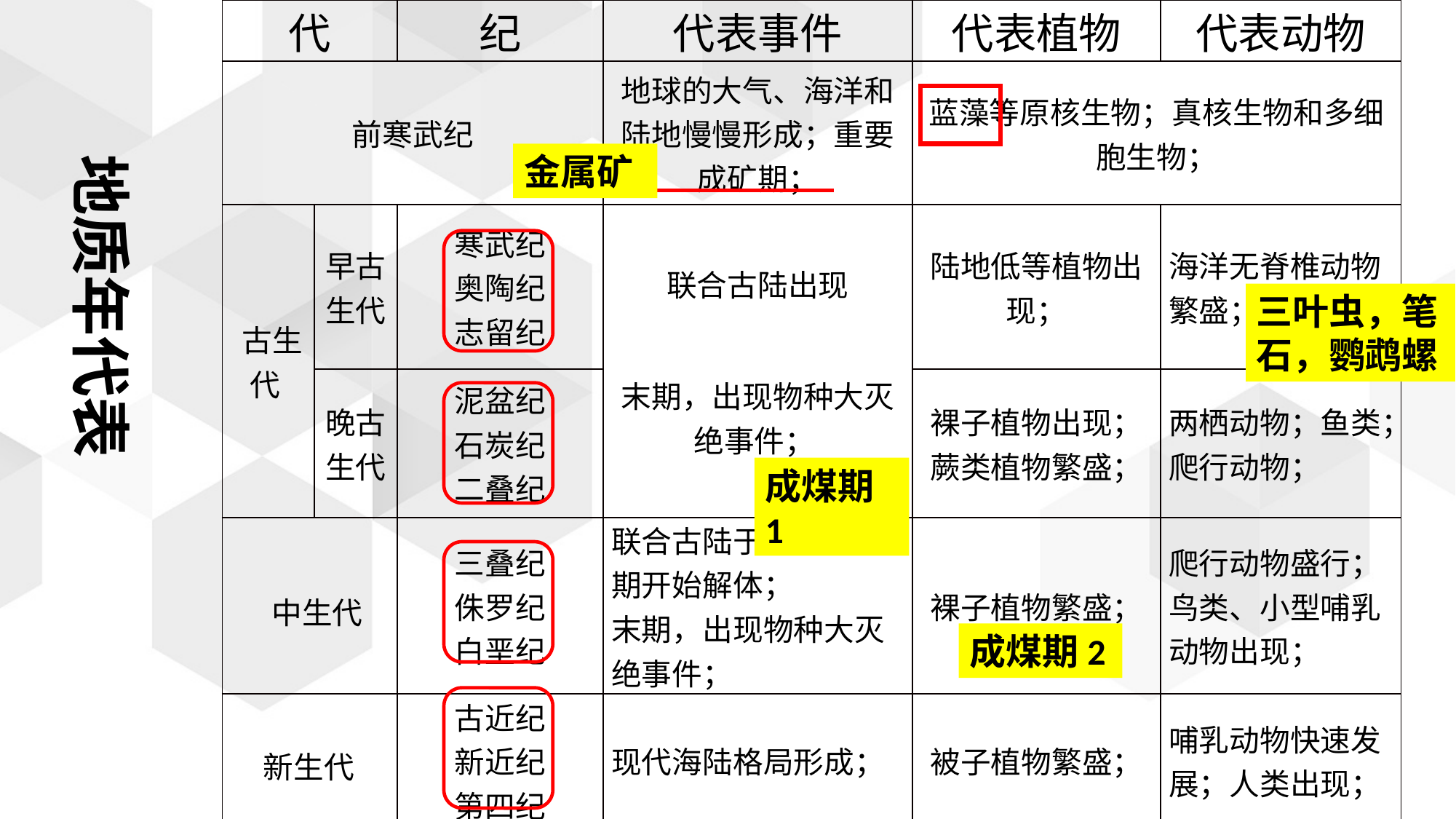

| 代 |  | 纪 | 代表事件 | 代表植物 | 代表动物 |
| --- | --- | --- | --- | --- | --- |
| 前寒武纪 |  |  | 地球的大气、海洋和陆地慢慢形成；重要成矿期； | 蓝藻等原核生物；真核生物和多细胞生物； |  |
| 古生代 | 早古生代 | 寒武纪 奥陶纪 志留纪 | 联合古陆出现 末期，出现物种大灭绝事件； | 陆地低等植物出现； | 海洋无脊椎动物繁盛； |
|  | 晚古生代 | 泥盆纪 石炭纪 二叠纪 |  | 裸子植物出现；蕨类植物繁盛； | 两栖动物；鱼类；爬行动物； |
| 中生代 |  | 三叠纪 侏罗纪 白垩纪 | 联合古陆于三叠纪晚期开始解体； 末期，出现物种大灭绝事件； | 裸子植物繁盛； | 爬行动物盛行；鸟类、小型哺乳动物出现； |
| 新生代 |  | 古近纪 新近纪 第四纪 | 现代海陆格局形成； | 被子植物繁盛； | 哺乳动物快速发展；人类出现； |

地质年代表
金属矿

三叶虫，笔石，鹦鹉螺

成煤期1

成煤期2